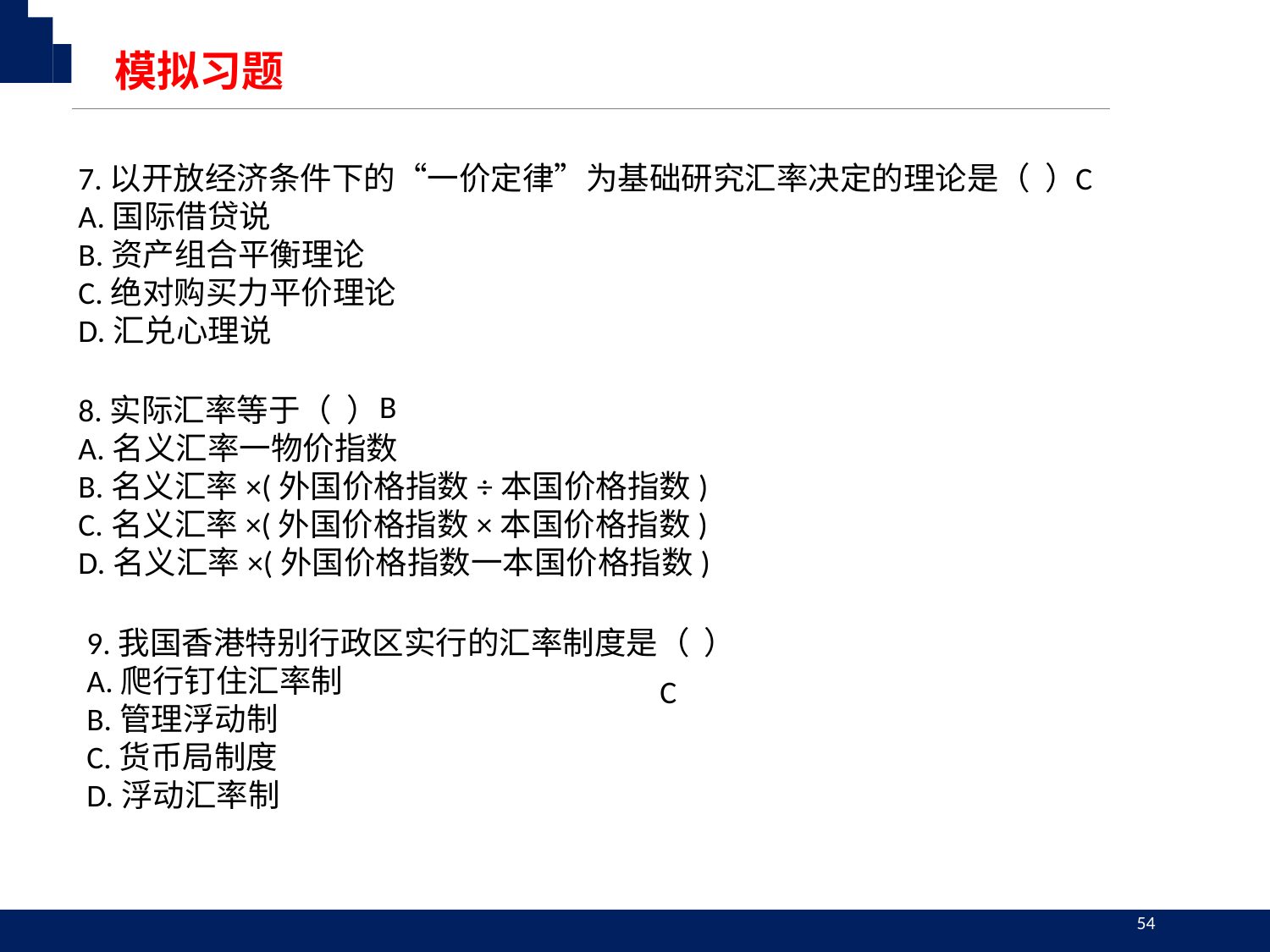

模拟习题
7.以开放经济条件下的“一价定律”为基础研究汇率决定的理论是（  ）
A.国际借贷说
B.资产组合平衡理论
C.绝对购买力平价理论
D.汇兑心理说
C
B
8.实际汇率等于（  ）
A.名义汇率一物价指数
B.名义汇率×(外国价格指数÷本国价格指数)
C.名义汇率×(外国价格指数×本国价格指数)
D.名义汇率×(外国价格指数一本国价格指数)
9.我国香港特别行政区实行的汇率制度是（  ）
A.爬行钉住汇率制
B.管理浮动制
C.货币局制度
D.浮动汇率制
C
54